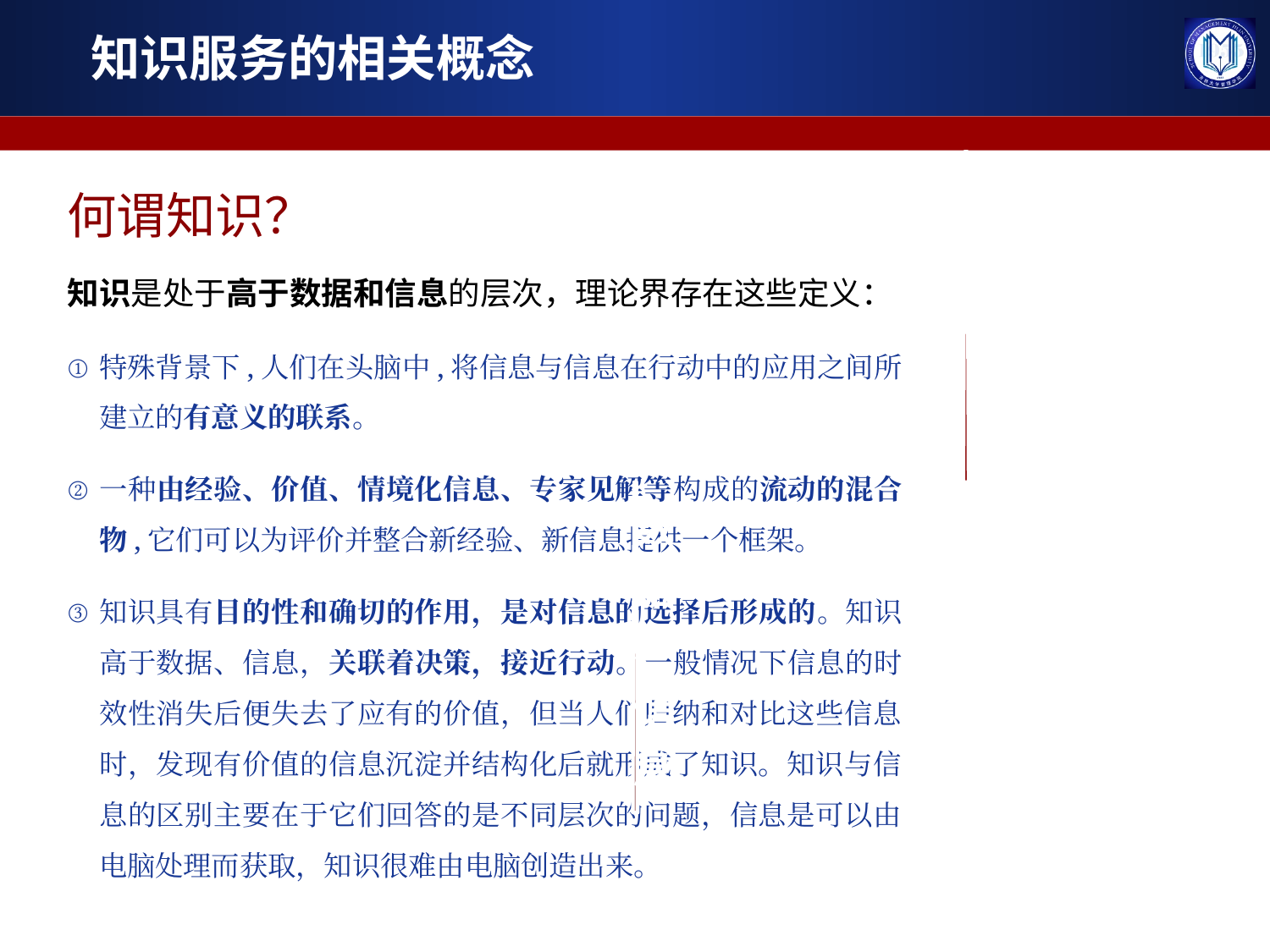

知识服务的相关概念
何谓知识？
知识
数据、信息
知识是处于高于数据和信息的层次，理论界存在这些定义：
特殊背景下,人们在头脑中,将信息与信息在行动中的应用之间所建立的有意义的联系。
一种由经验、价值、情境化信息、专家见解等构成的流动的混合物,它们可以为评价并整合新经验、新信息提供一个框架。
知识具有目的性和确切的作用，是对信息的选择后形成的。知识高于数据、信息，关联着决策，接近行动。一般情况下信息的时效性消失后便失去了应有的价值，但当人们归纳和对比这些信息时，发现有价值的信息沉淀并结构化后就形成了知识。知识与信息的区别主要在于它们回答的是不同层次的问题，信息是可以由电脑处理而获取，知识很难由电脑创造出来。